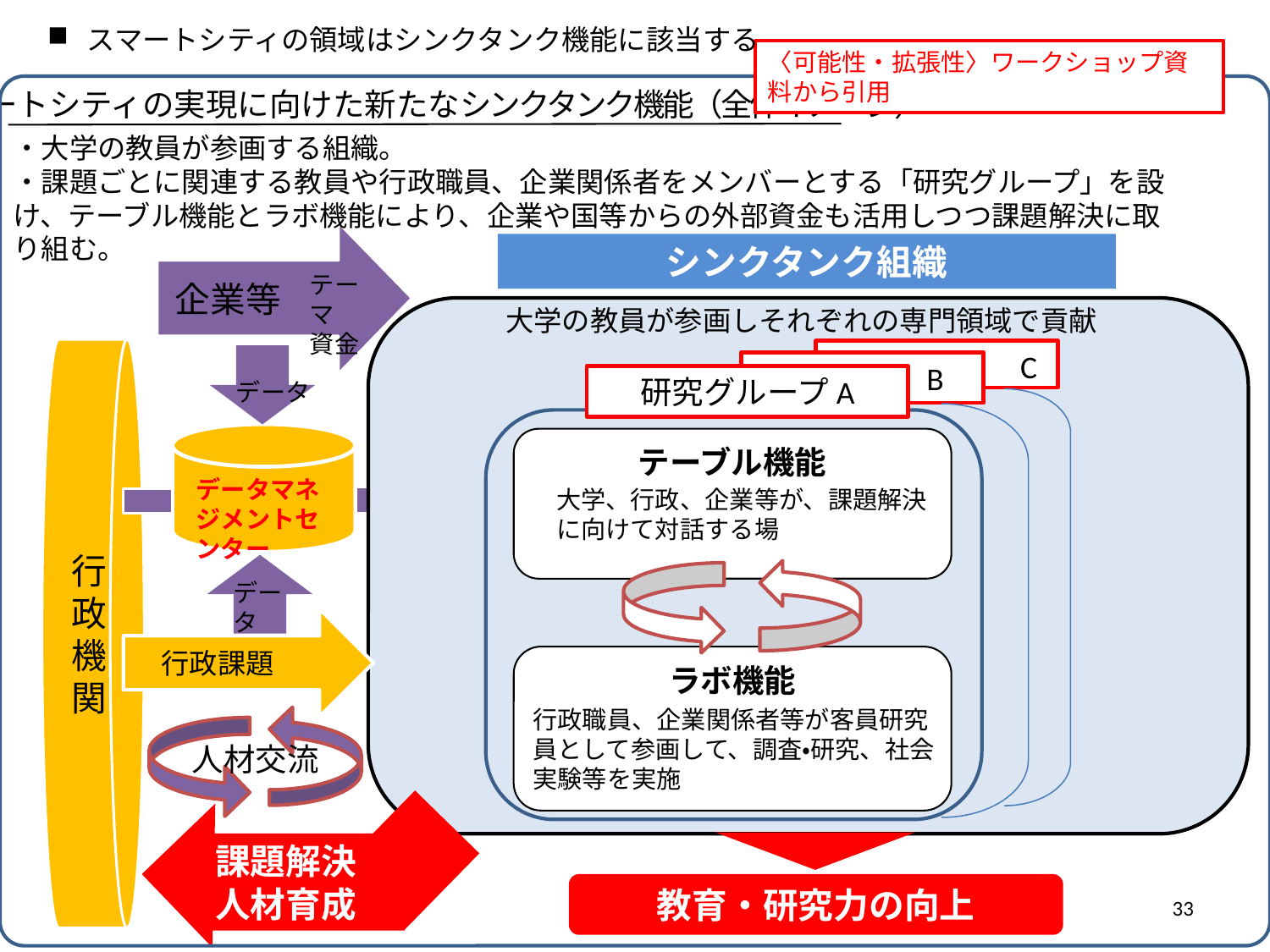

スマートシティの領域はシンクタンク機能に該当する
〈可能性・拡張性〉ワークショップ資料から引用

スマートシティの実現に向けた新たなシンクタンク機能（全体イメージ）
・大学の教員が参画する組織。
・課題ごとに関連する教員や行政職員、企業関係者をメンバーとする「研究グループ」を設け、テーブル機能とラボ機能により、企業や国等からの外部資金も活用しつつ課題解決に取り組む。

テーマ
資金
企業等
シンクタンク組織
大学の教員が参画しそれぞれの専門領域で貢献

                   　C

データ
                        B
研究グループA

テーブル機能
大学、行政、企業等が、課題解決に向けて対話する場

ラボ機能
行政職員、企業関係者等が客員研究員として参画して、調査・研究、社会実験等を実施

データマネジメントセンター

データ
行政機関

行政課題

人材交流

課題解決
人材育成

教育・研究力の向上
33